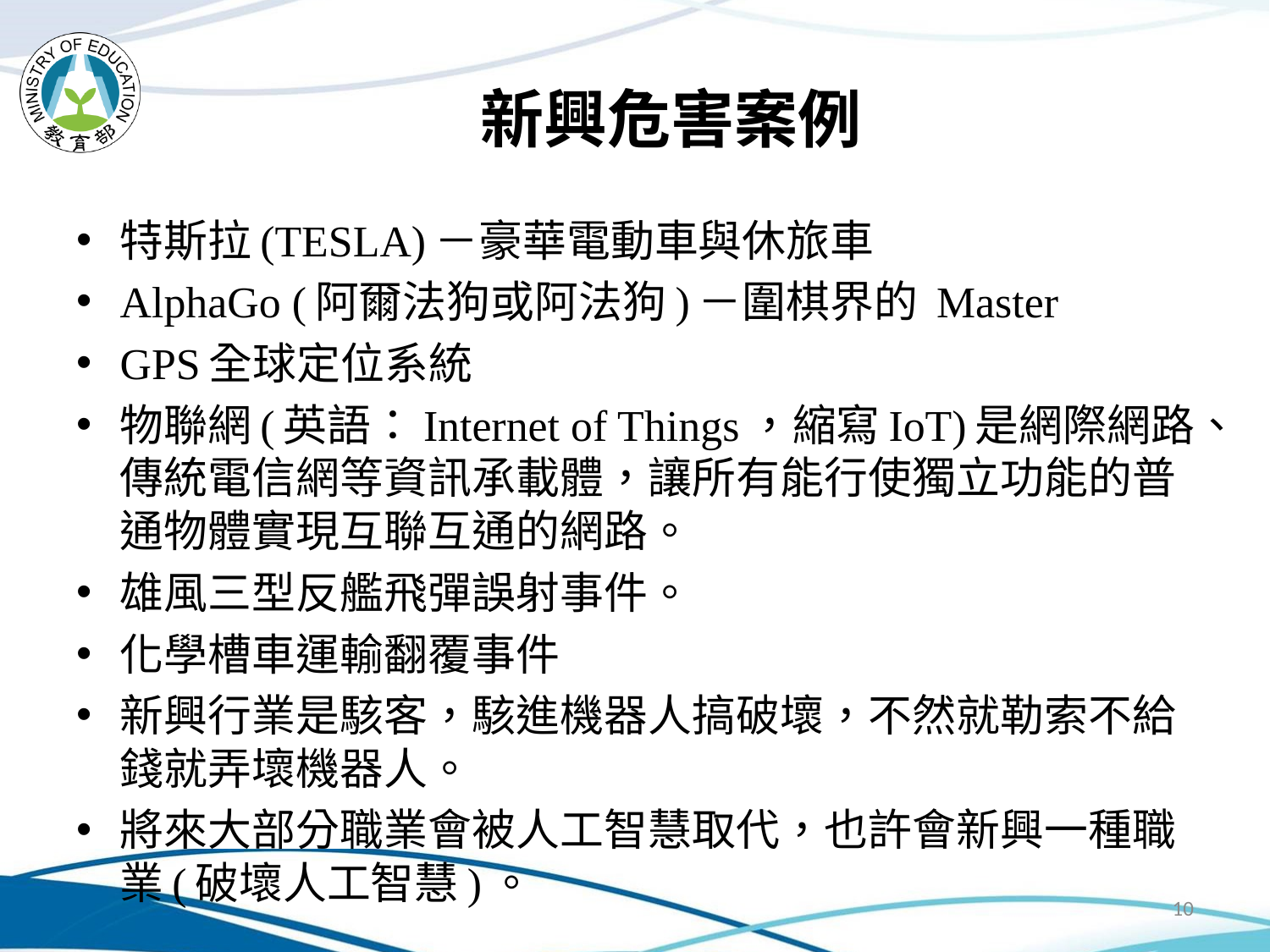

# 新興危害案例
特斯拉(TESLA)－豪華電動車與休旅車
AlphaGo (阿爾法狗或阿法狗)－圍棋界的 Master
GPS全球定位系統
物聯網(英語：Internet of Things，縮寫IoT)是網際網路、傳統電信網等資訊承載體，讓所有能行使獨立功能的普通物體實現互聯互通的網路。
雄風三型反艦飛彈誤射事件。
化學槽車運輸翻覆事件
新興行業是駭客，駭進機器人搞破壞，不然就勒索不給錢就弄壞機器人。
將來大部分職業會被人工智慧取代，也許會新興一種職業(破壞人工智慧)。
10